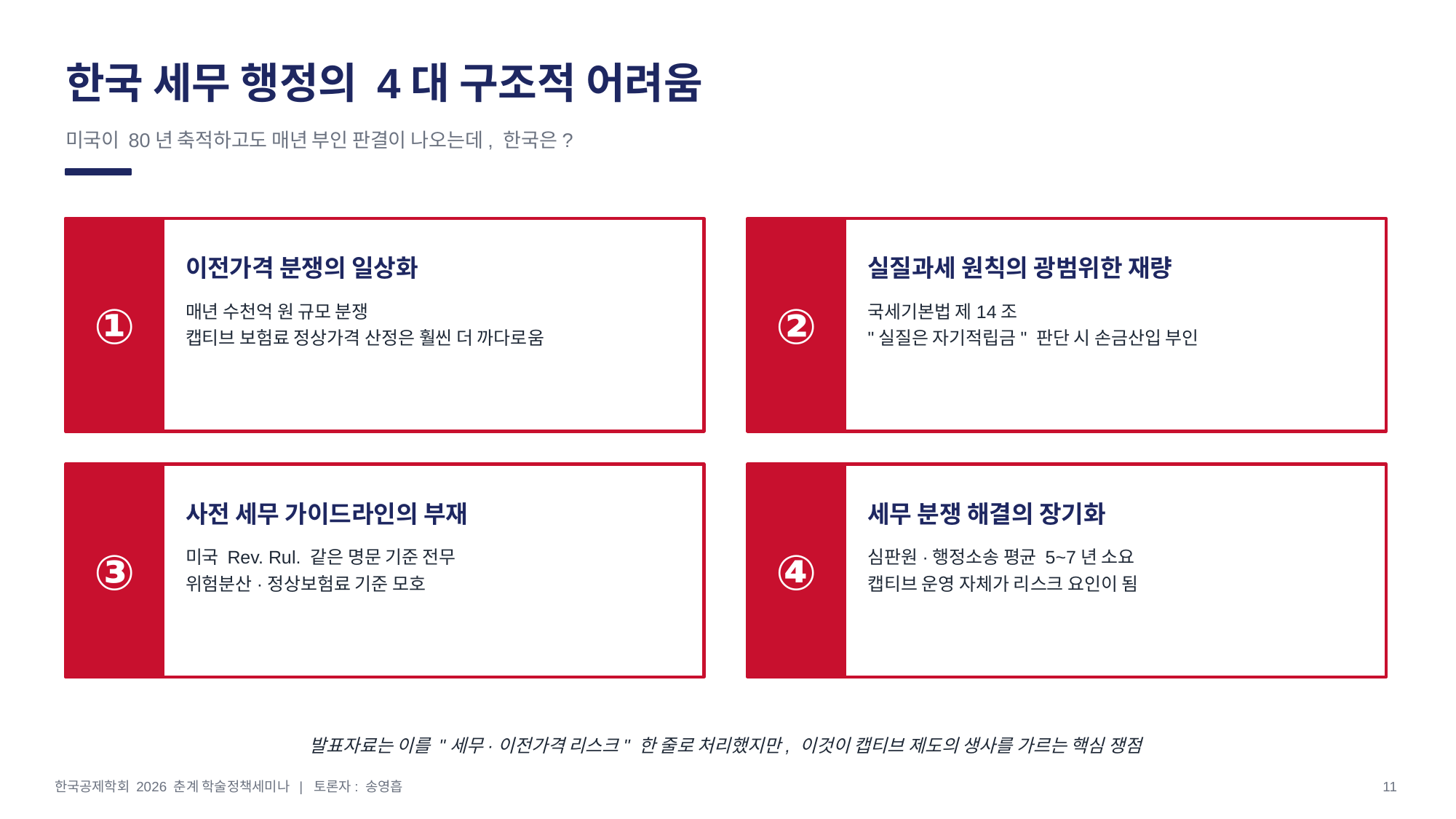

한국 세무 행정의 4대 구조적 어려움
미국이 80년 축적하고도 매년 부인 판결이 나오는데, 한국은?

①

②
이전가격 분쟁의 일상화
실질과세 원칙의 광범위한 재량
매년 수천억 원 규모 분쟁
캡티브 보험료 정상가격 산정은 훨씬 더 까다로움
국세기본법 제14조
"실질은 자기적립금" 판단 시 손금산입 부인

③

④
사전 세무 가이드라인의 부재
세무 분쟁 해결의 장기화
미국 Rev. Rul. 같은 명문 기준 전무
위험분산·정상보험료 기준 모호
심판원·행정소송 평균 5~7년 소요
캡티브 운영 자체가 리스크 요인이 됨
발표자료는 이를 "세무·이전가격 리스크" 한 줄로 처리했지만, 이것이 캡티브 제도의 생사를 가르는 핵심 쟁점
한국공제학회 2026 춘계 학술정책세미나  |  토론자: 송영흡
11